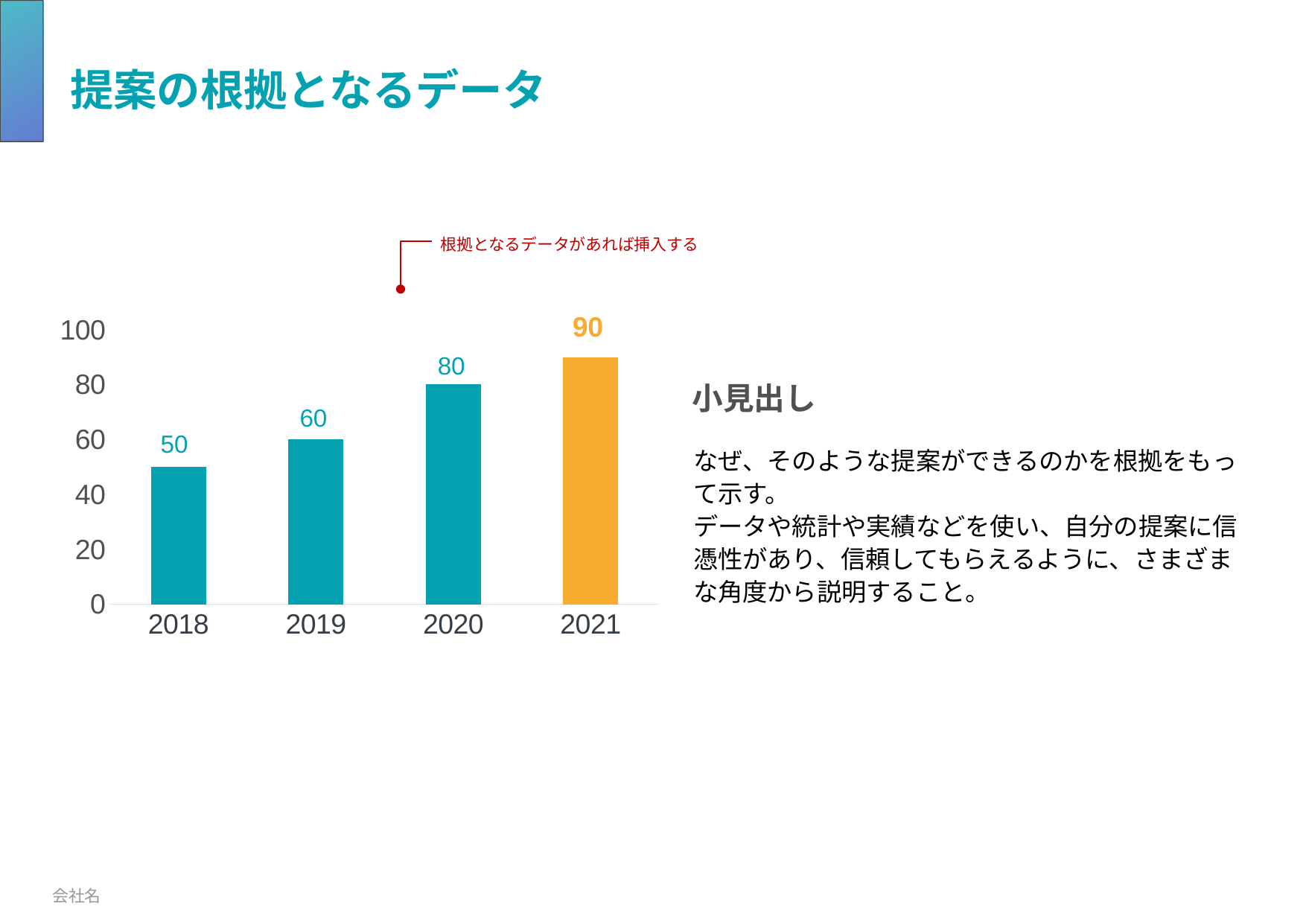

# 提案の根拠となるデータ
根拠となるデータがあれば挿入する

90

### Chart

| Category | text |
|---|---|
| 2018 | 50.0 |
| 2019 | 60.0 |
| 2020 | 80.0 |
| 2021 | 90.0 |
80
小見出し
60
50
なぜ、そのような提案ができるのかを根拠をもって示す。
データや統計や実績などを使い、自分の提案に信憑性があり、信頼してもらえるように、さまざまな角度から説明すること。
会社名